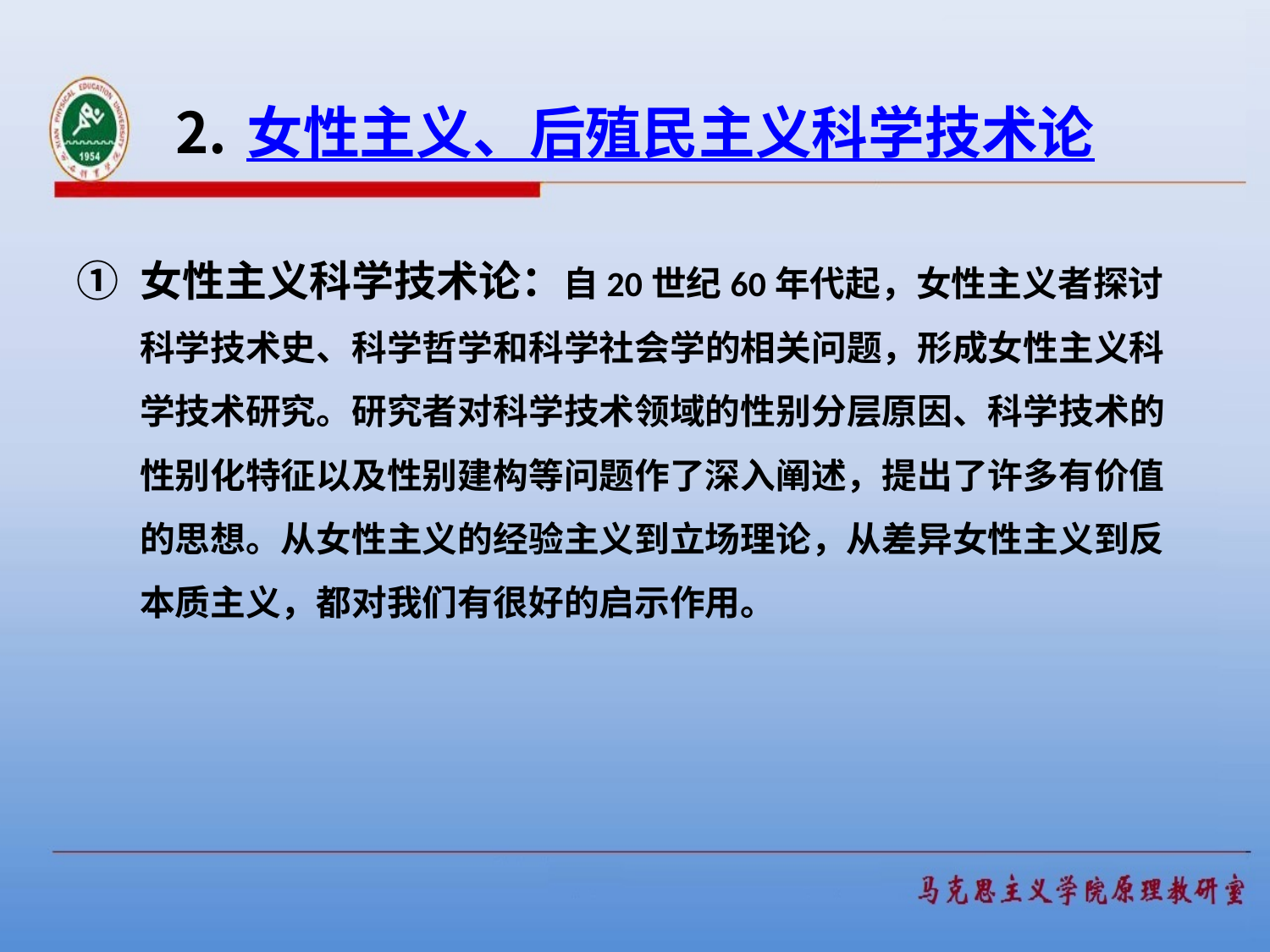

# 女性主义、后殖民主义科学技术论
女性主义科学技术论：自20世纪60年代起，女性主义者探讨科学技术史、科学哲学和科学社会学的相关问题，形成女性主义科学技术研究。研究者对科学技术领域的性别分层原因、科学技术的性别化特征以及性别建构等问题作了深入阐述，提出了许多有价值的思想。从女性主义的经验主义到立场理论，从差异女性主义到反本质主义，都对我们有很好的启示作用。